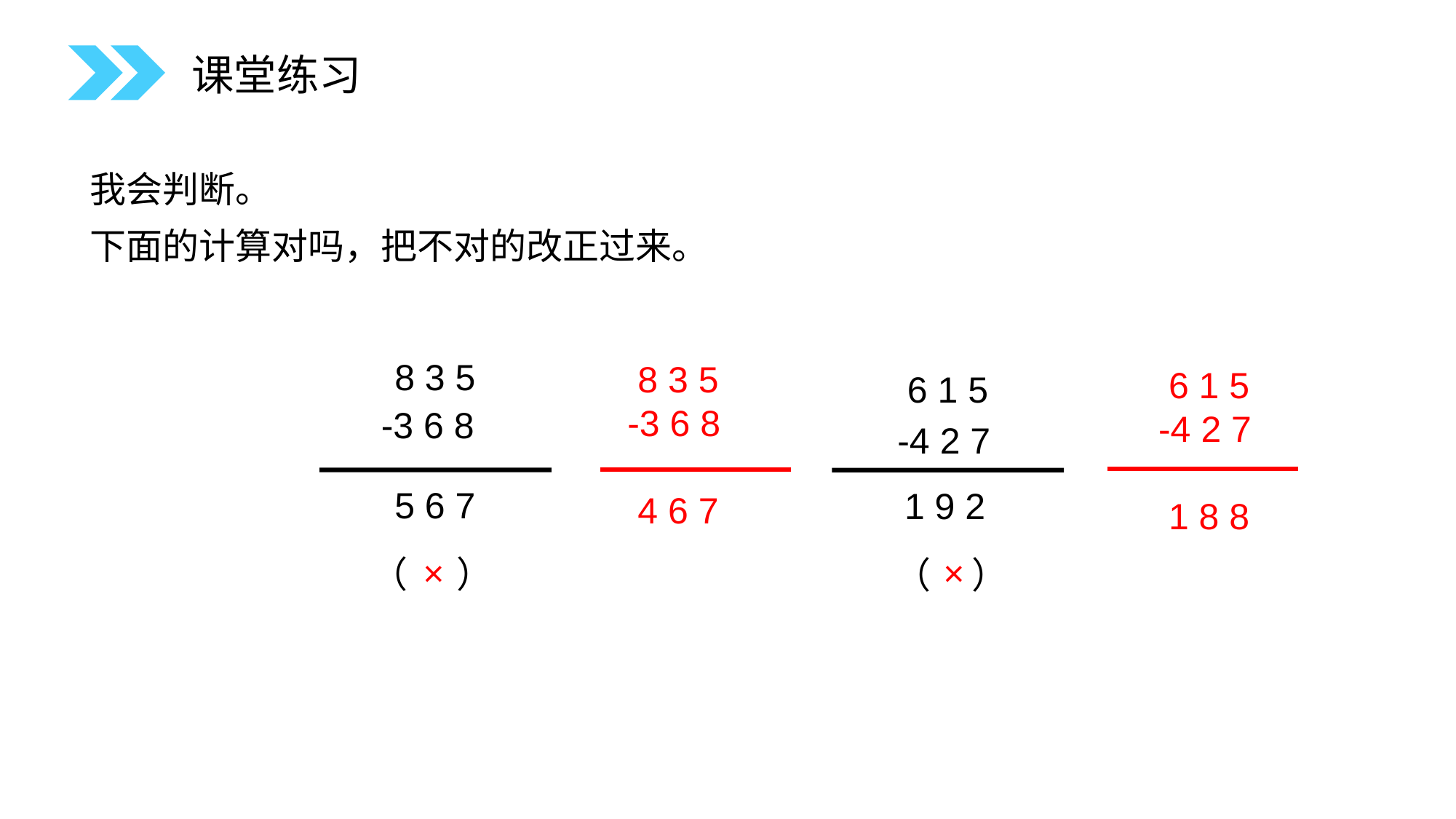

课堂练习
我会判断。
下面的计算对吗，把不对的改正过来。
8 3 5
-3 6 8

5 6 7
（      ）
 8 3 5
-3 6 8

 4 6 7
 6 1 5
-4 2 7

 1 8 8
6 1 5
-4 2 7

1 9 2
（     ）
×
×